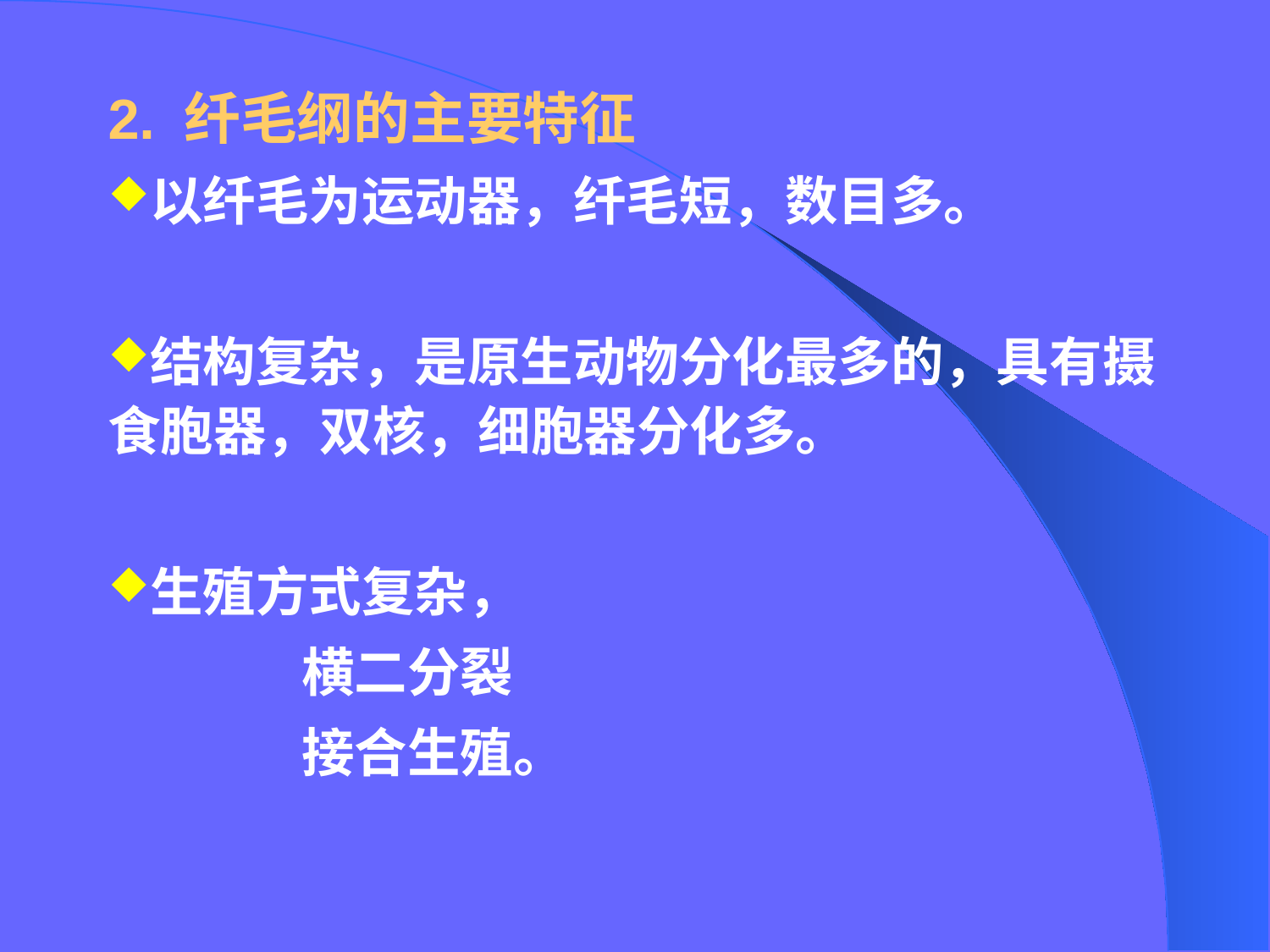

2. 纤毛纲的主要特征
以纤毛为运动器，纤毛短，数目多。

结构复杂，是原生动物分化最多的，具有摄食胞器，双核，细胞器分化多。

生殖方式复杂，
               横二分裂
               接合生殖。